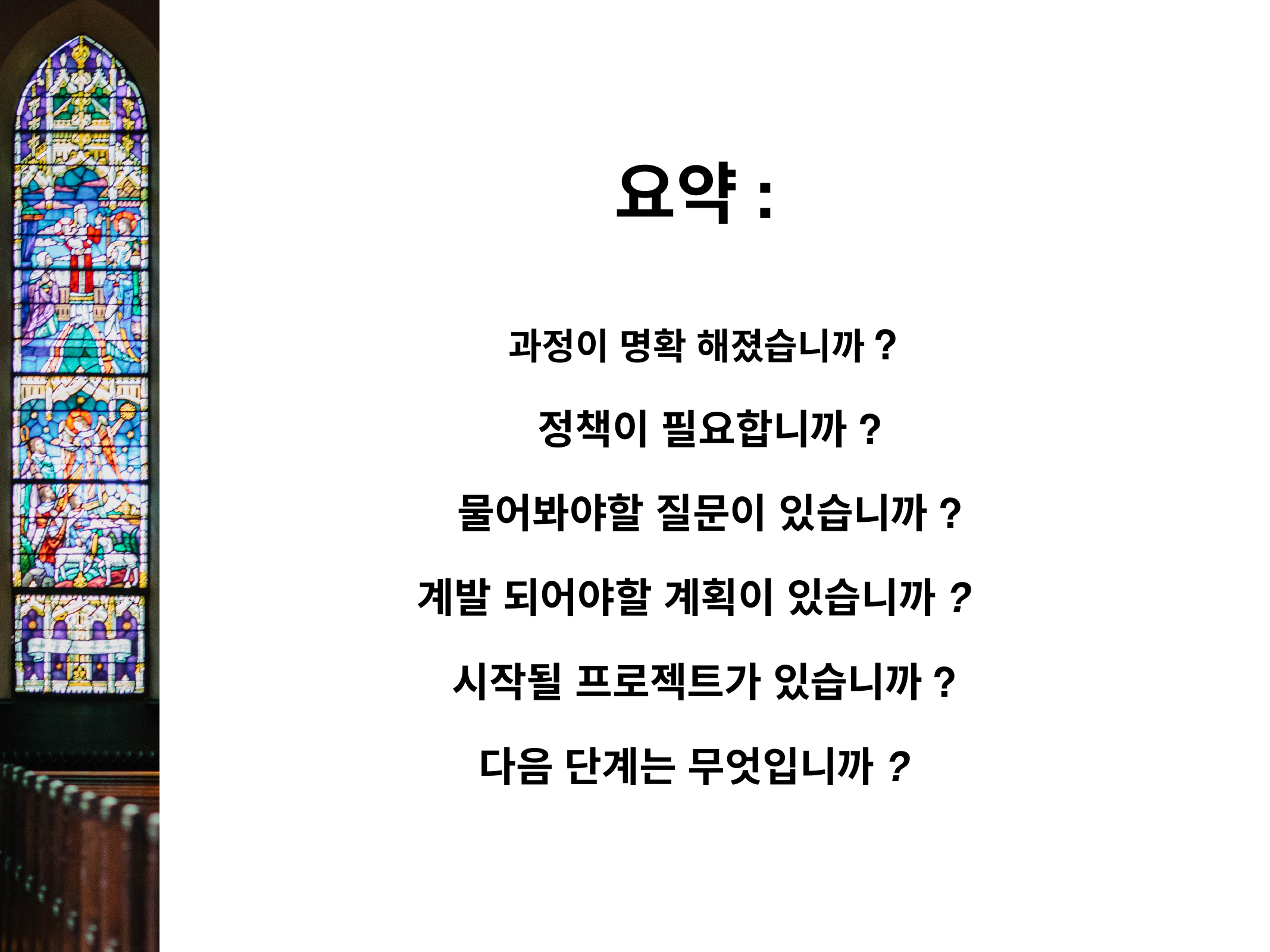

요약:

 과정이 명확 해졌습니까?
  정책이 필요합니까?
  물어봐야할 질문이 있습니까?
계발 되어야할 계획이 있습니까?
 시작될 프로젝트가 있습니까?
다음 단계는 무엇입니까?